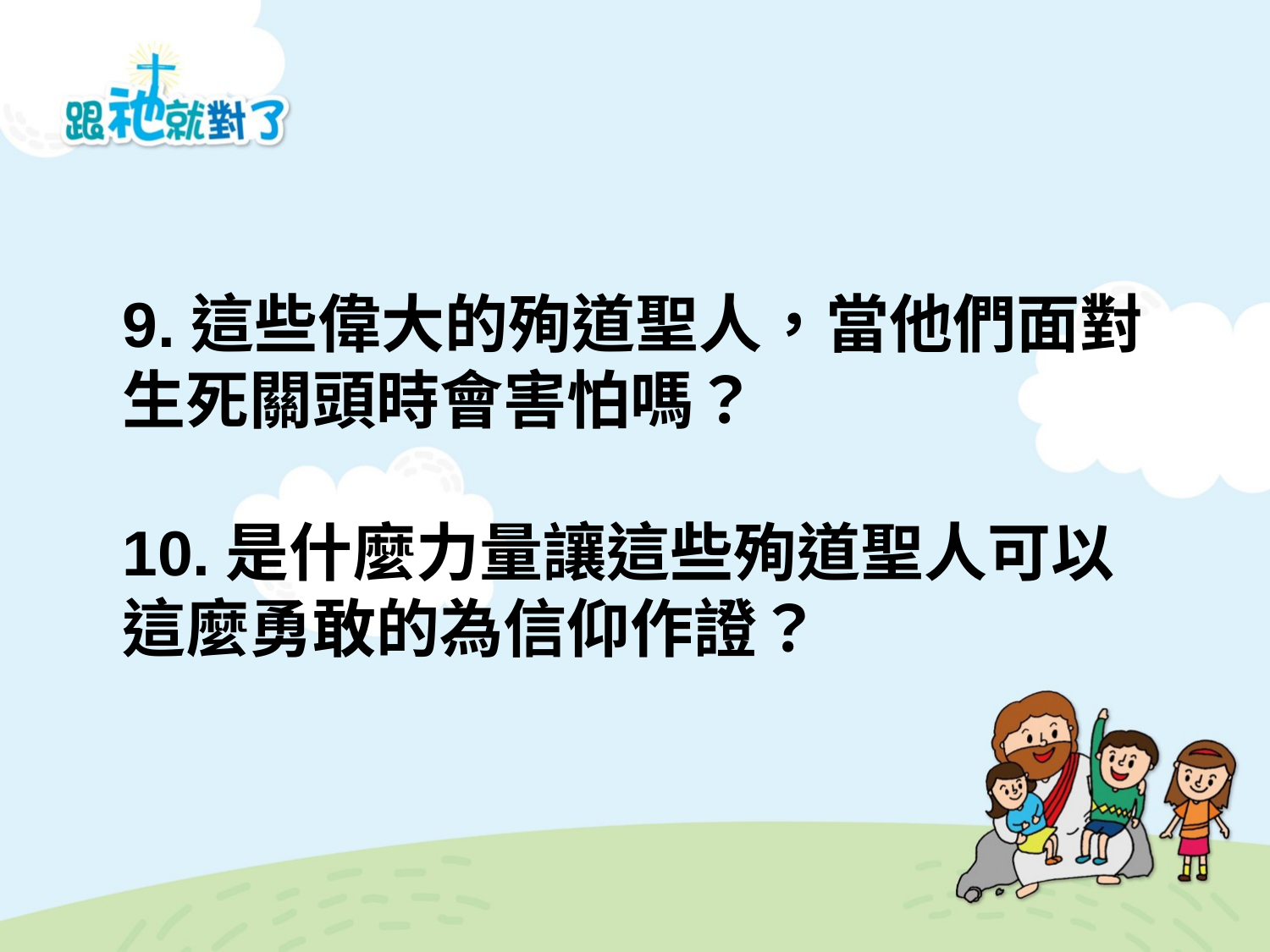

9.這些偉大的殉道聖人，當他們面對生死關頭時會害怕嗎？

10.是什麼力量讓這些殉道聖人可以這麼勇敢的為信仰作證？